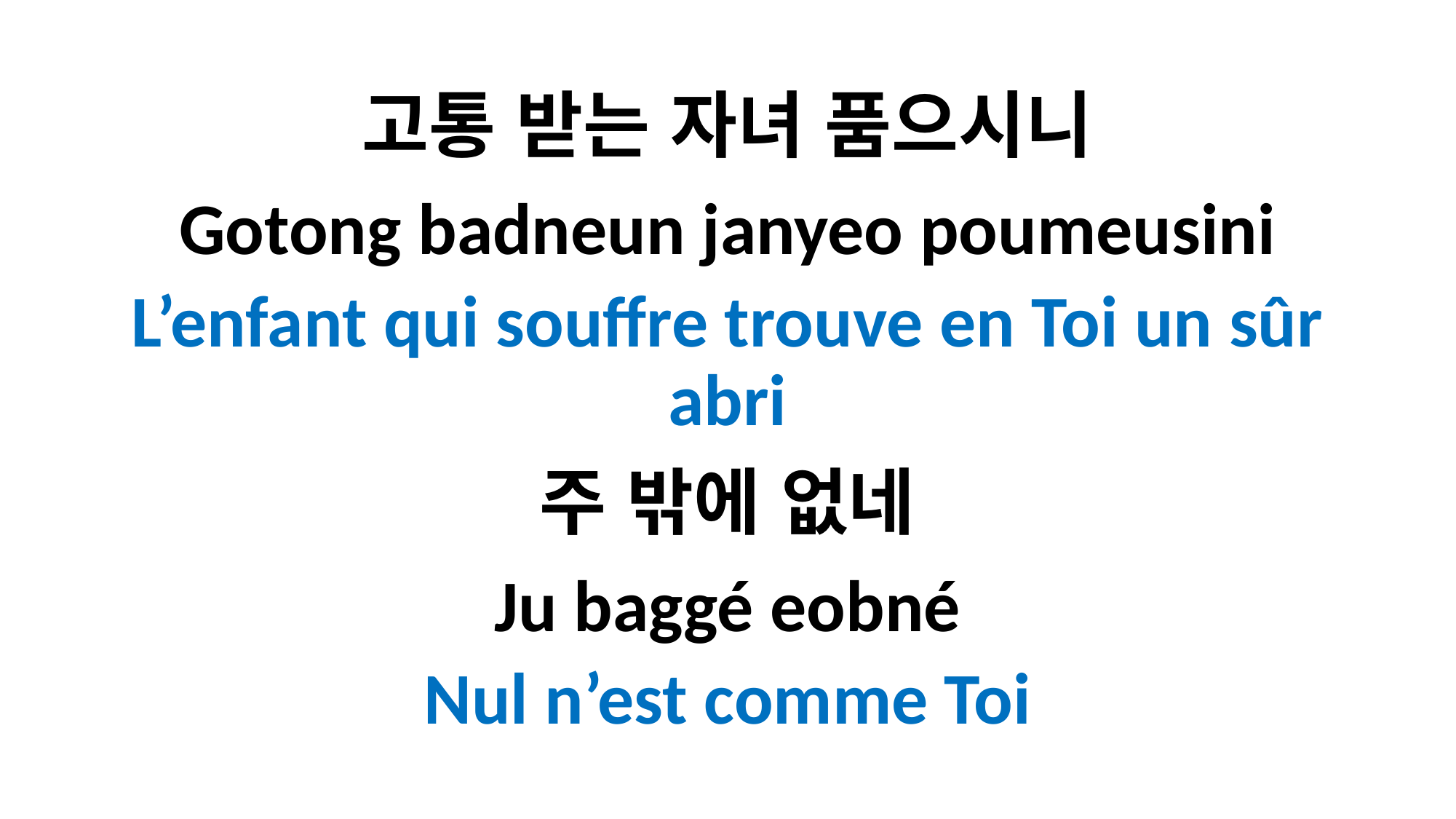

고통 받는 자녀 품으시니
Gotong badneun janyeo poumeusini
L’enfant qui souffre trouve en Toi un sûr abri
주 밖에 없네
Ju baggé eobné
Nul n’est comme Toi